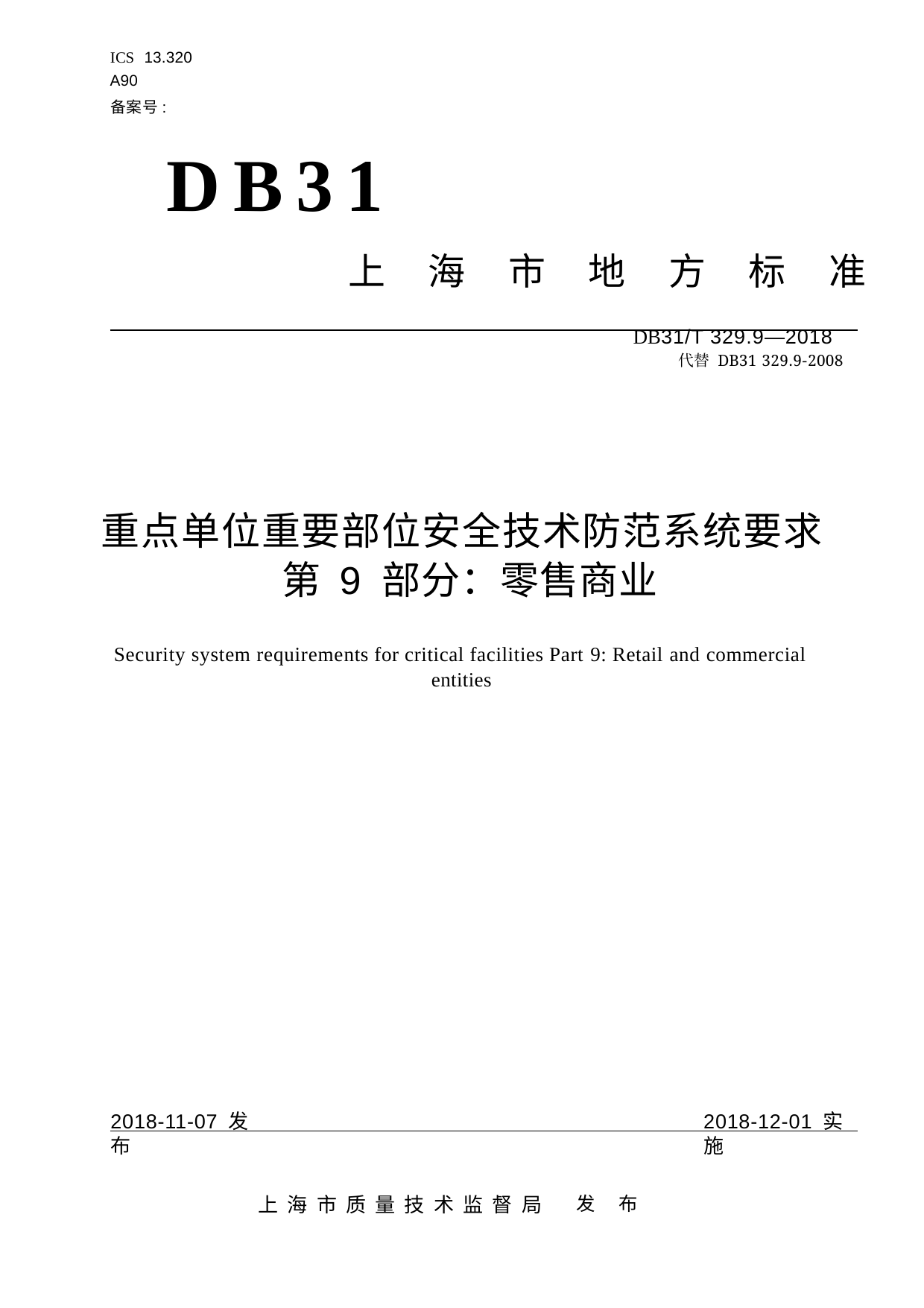

ICS  13.320
A90
	DB31
上    海    市    地    方    标    准

DB31/T 329.9—2018   代替 DB31 329.9-2008

备案号:

重点单位重要部位安全技术防范系统要求 第 9 部分：零售商业

Security system requirements for critical facilities Part 9: Retail and commercial    entities

2018-11-07 发布

2018-12-01 实施

上海市质量技术监督局    发 布